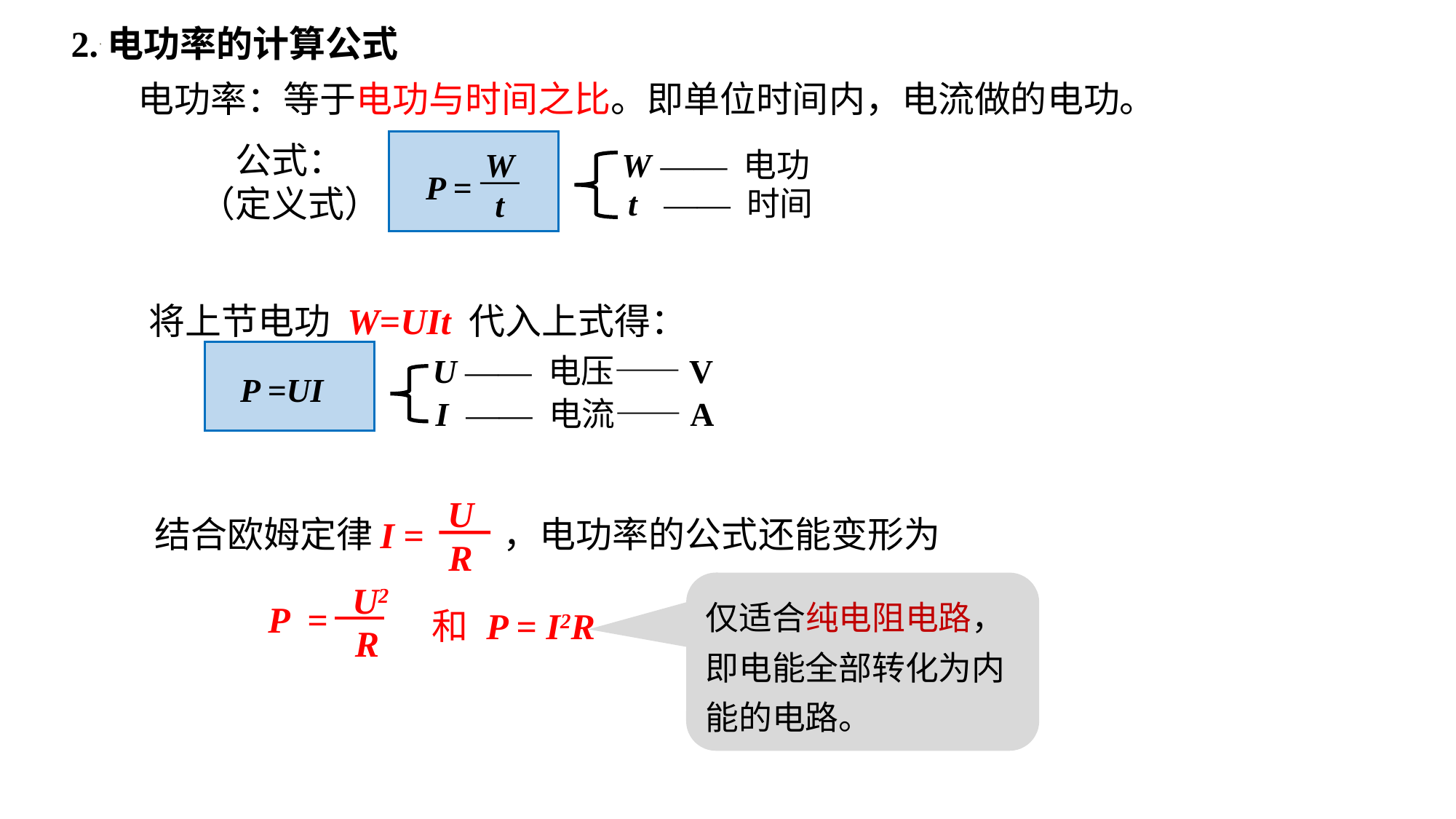

2.电功率的计算公式
电功率：等于电功与时间之比。即单位时间内，电流做的电功。

W
t

P =
公式：
（定义式）
W —— 电功

t   —— 时间
将上节电功 W=UIt 代入上式得：

P =UI
U —— 电压——V

I  —— 电流——A
U
R
结合欧姆定律                ，电功率的公式还能变形为
I =

U2
P  =
R
和
P = I2R
仅适合纯电阻电路，即电能全部转化为内能的电路。